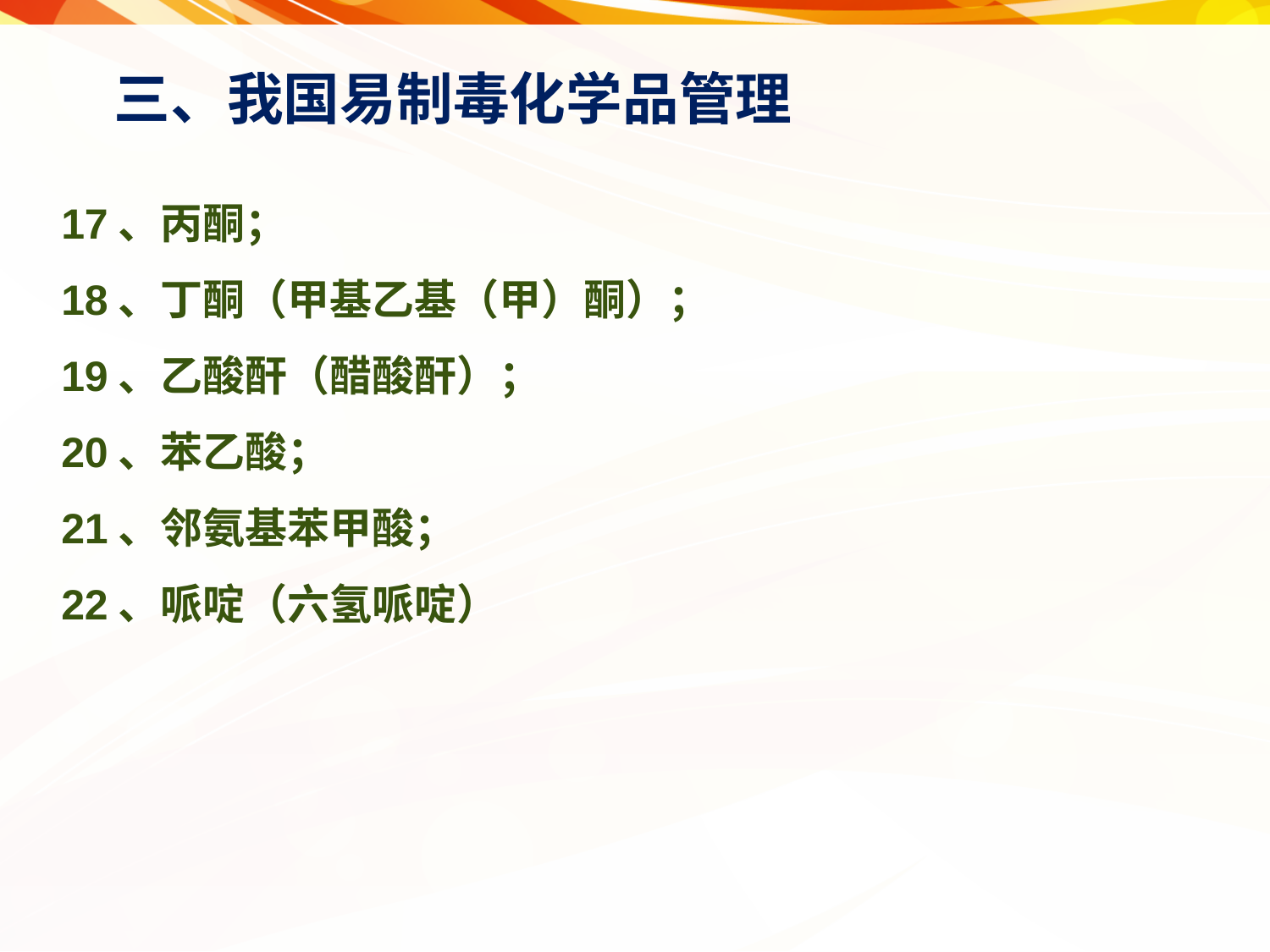

三、我国易制毒化学品管理
17、丙酮；
18、丁酮（甲基乙基（甲）酮）；
19、乙酸酐（醋酸酐）；
20、苯乙酸；
21、邻氨基苯甲酸；
22、哌啶（六氢哌啶）